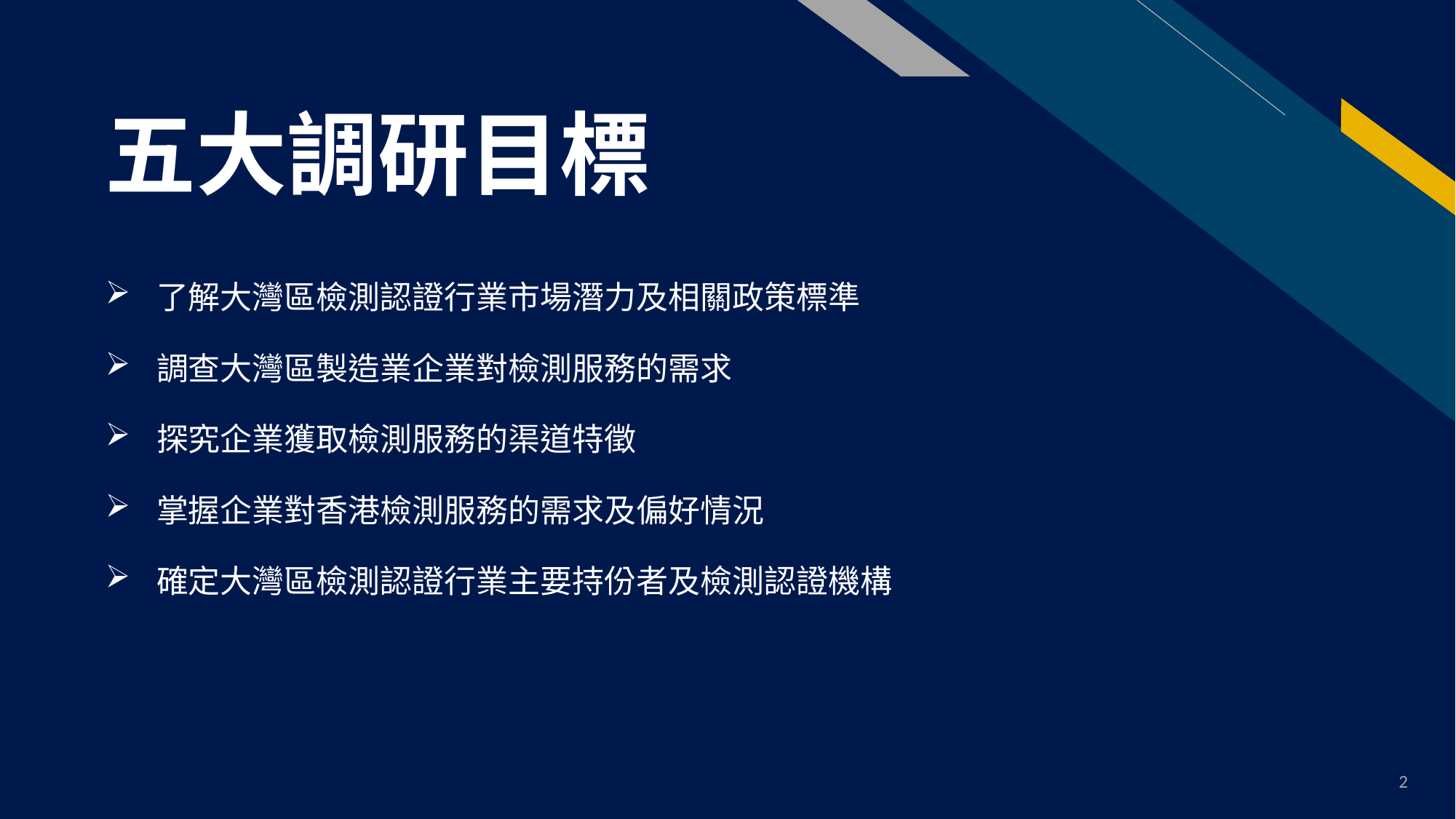

五大調研目標
了解大灣區檢測認證行業市場潛力及相關政策標準
調查大灣區製造業企業對檢測服務的需求
探究企業獲取檢測服務的渠道特徵
掌握企業對香港檢測服務的需求及偏好情況
確定大灣區檢測認證行業主要持份者及檢測認證機構
2